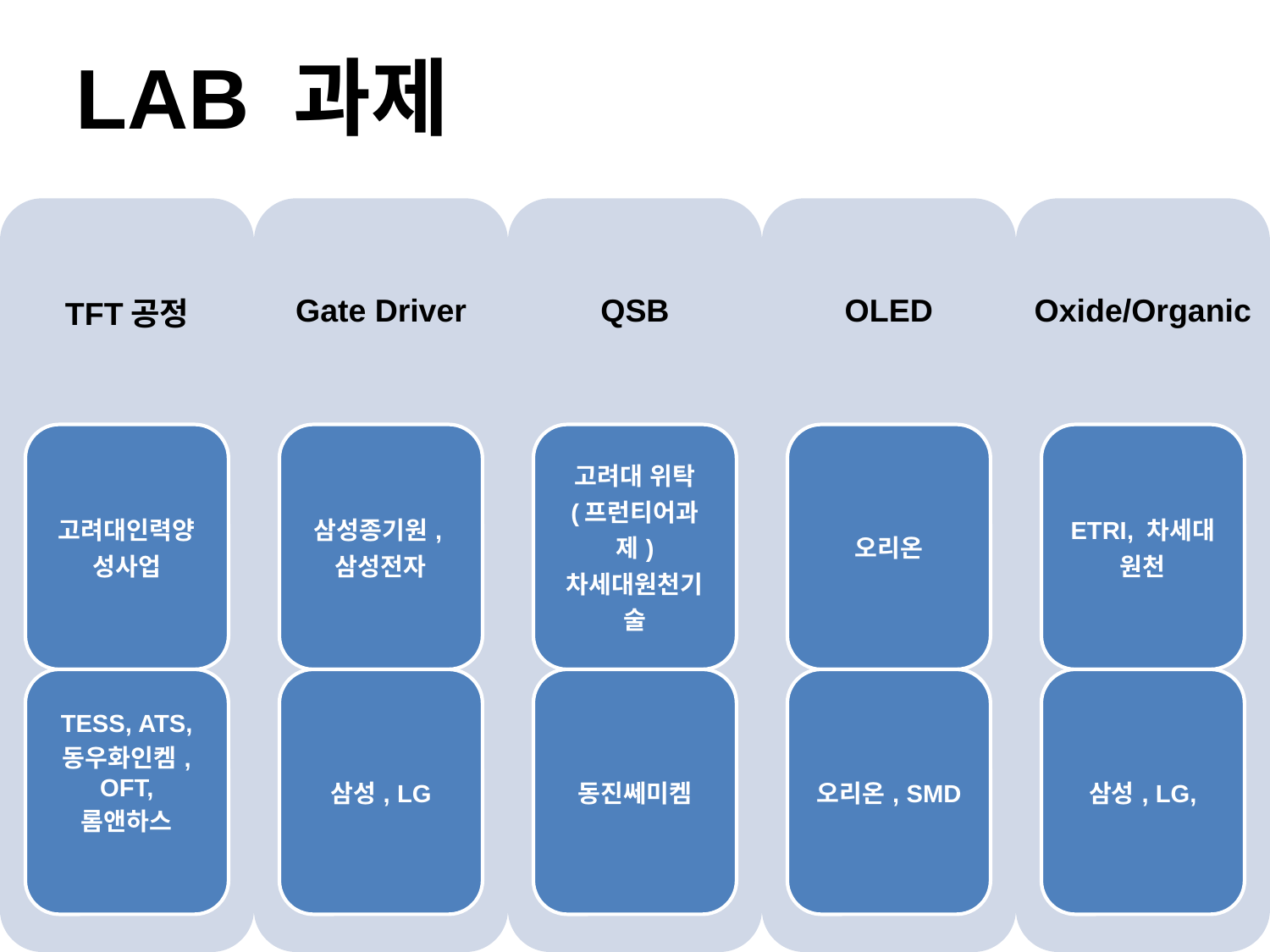

LAB 과제
TFT공정
고려대인력양성사업
TESS, ATS, 동우화인켐, OFT, 롬앤하스
Gate Driver
삼성종기원,삼성전자
삼성, LG
QSB
고려대 위탁
(프런티어과제)
차세대원천기술
동진쎄미켐
OLED
오리온, SMD
오리온
Oxide/Organic
삼성, LG,
ETRI, 차세대 원천
8